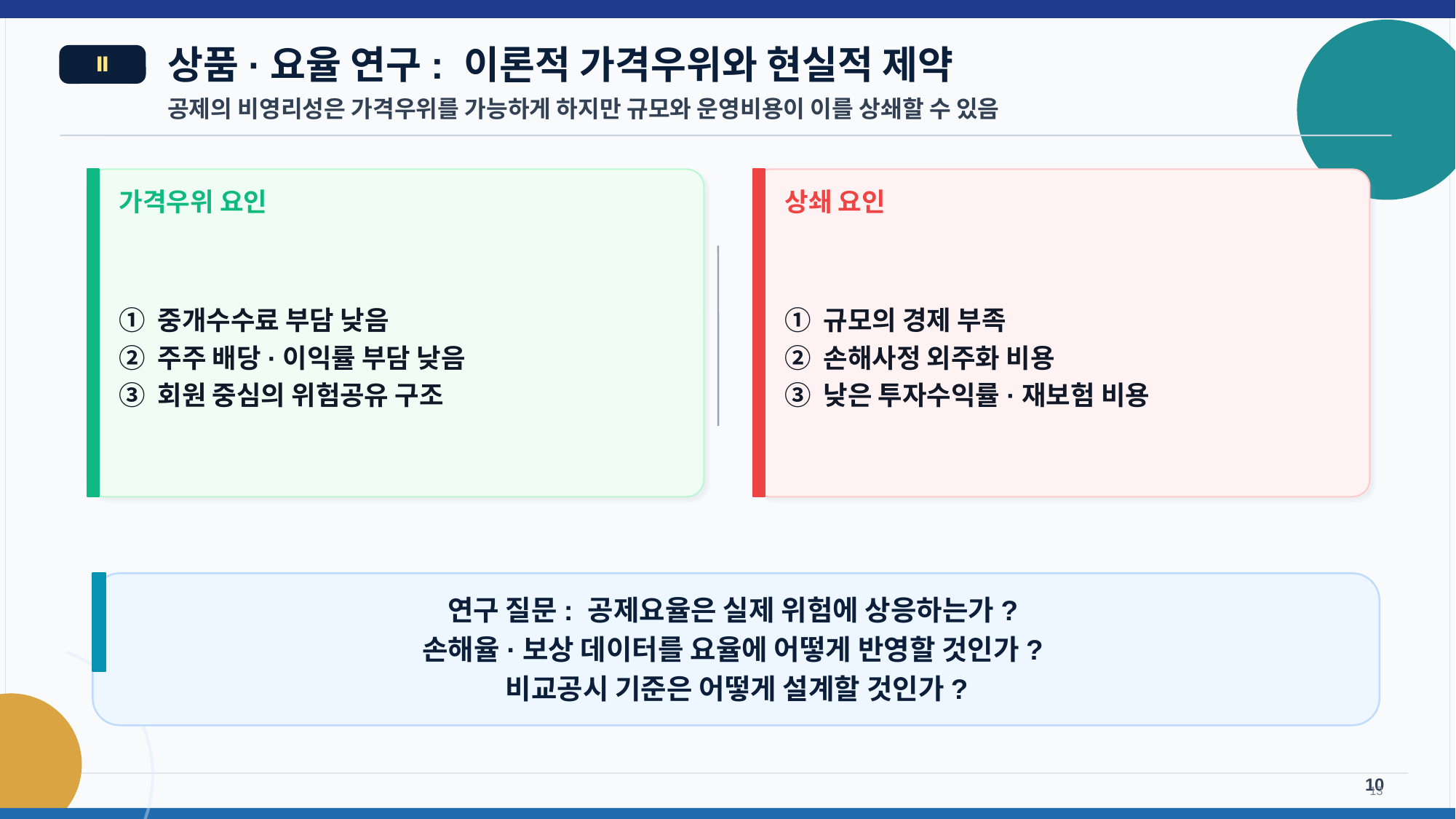

상품·요율 연구: 이론적 가격우위와 현실적 제약

Ⅱ
공제의 비영리성은 가격우위를 가능하게 하지만 규모와 운영비용이 이를 상쇄할 수 있음

가격우위 요인
상쇄 요인
① 중개수수료 부담 낮음
② 주주 배당·이익률 부담 낮음
③ 회원 중심의 위험공유 구조
① 규모의 경제 부족
② 손해사정 외주화 비용
③ 낮은 투자수익률·재보험 비용

연구 질문: 공제요율은 실제 위험에 상응하는가?
손해율·보상 데이터를 요율에 어떻게 반영할 것인가?
비교공시 기준은 어떻게 설계할 것인가?

10
13